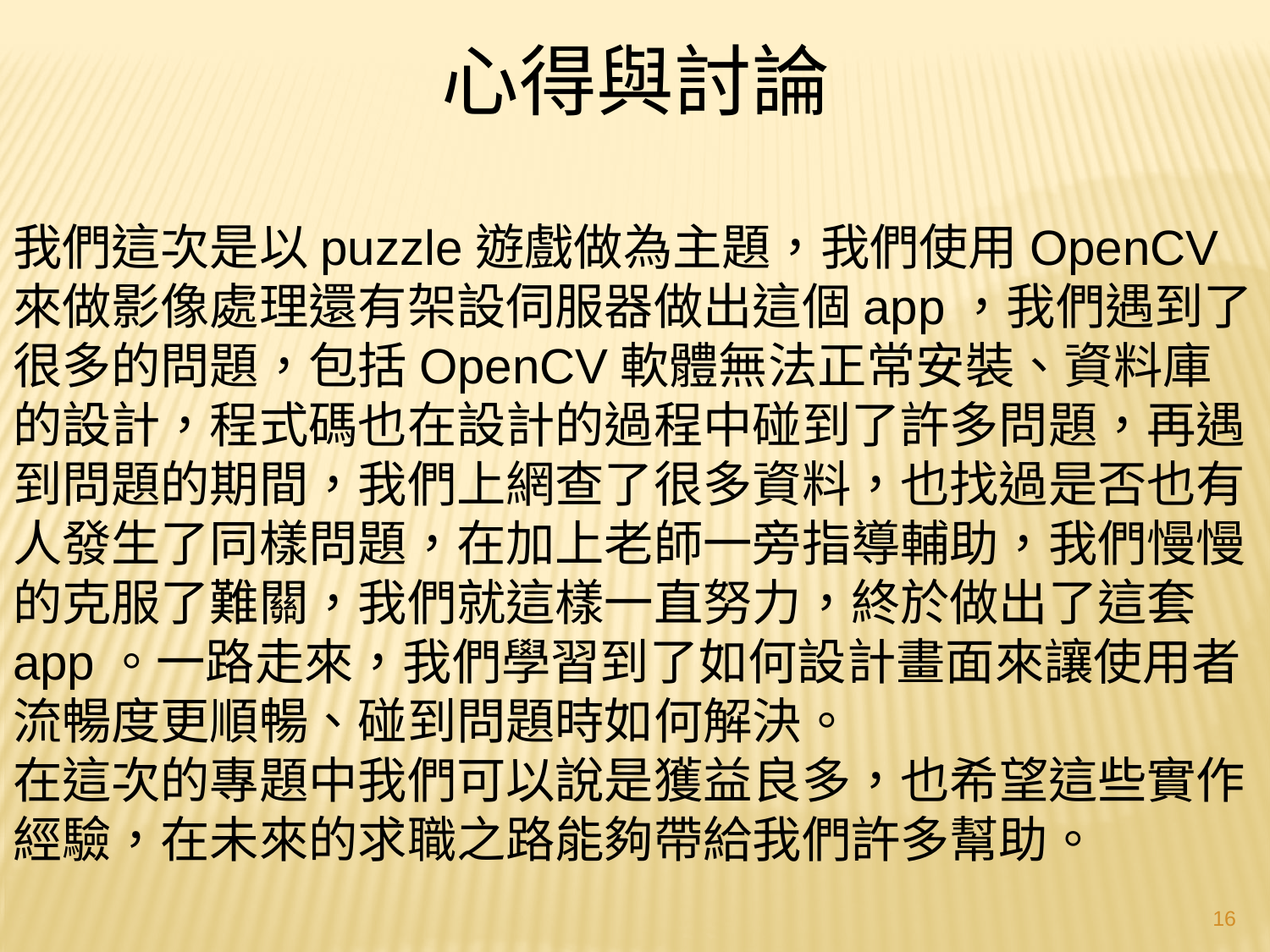

心得與討論
我們這次是以puzzle遊戲做為主題，我們使用OpenCV來做影像處理還有架設伺服器做出這個app，我們遇到了很多的問題，包括OpenCV軟體無法正常安裝、資料庫的設計，程式碼也在設計的過程中碰到了許多問題，再遇到問題的期間，我們上網查了很多資料，也找過是否也有人發生了同樣問題，在加上老師一旁指導輔助，我們慢慢的克服了難關，我們就這樣一直努力，終於做出了這套app。一路走來，我們學習到了如何設計畫面來讓使用者流暢度更順暢、碰到問題時如何解決。
在這次的專題中我們可以說是獲益良多，也希望這些實作經驗，在未來的求職之路能夠帶給我們許多幫助。
16